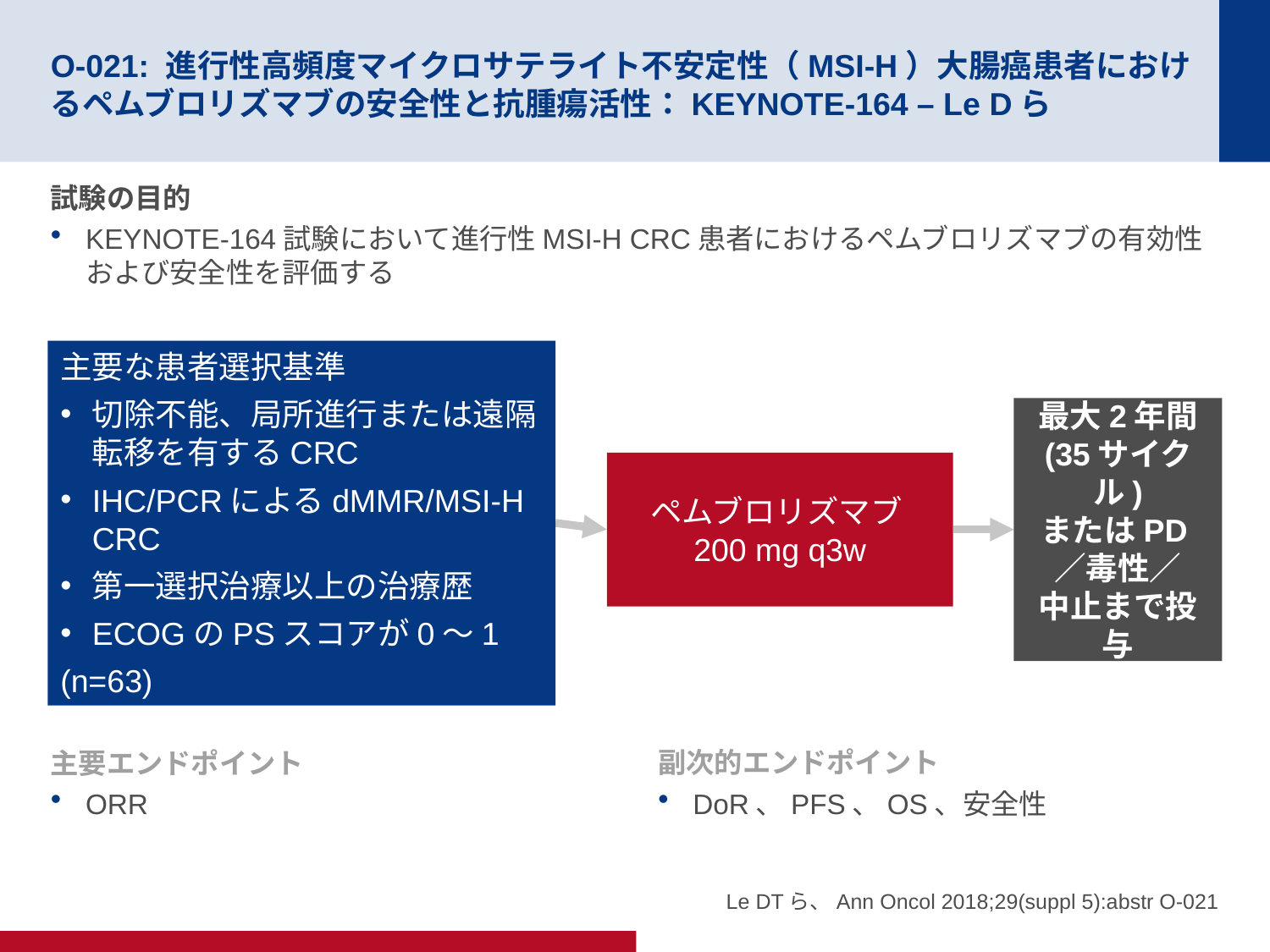

# O-021: 進行性高頻度マイクロサテライト不安定性（MSI-H）大腸癌患者におけるペムブロリズマブの安全性と抗腫瘍活性：KEYNOTE-164 – Le Dら
試験の目的
KEYNOTE-164試験において進行性MSI-H CRC患者におけるペムブロリズマブの有効性および安全性を評価する
主要な患者選択基準
切除不能、局所進行または遠隔転移を有するCRC
IHC/PCRによるdMMR/MSI-H CRC
第一選択治療以上の治療歴
ECOGのPSスコアが0～1
(n=63)
最大2年間
(35サイクル)
またはPD／毒性／
中止まで投与
ペムブロリズマブ
200 mg q3w
主要エンドポイント
ORR

副次的エンドポイント
DoR、PFS、OS、安全性
Le DTら、Ann Oncol 2018;29(suppl 5):abstr O-021